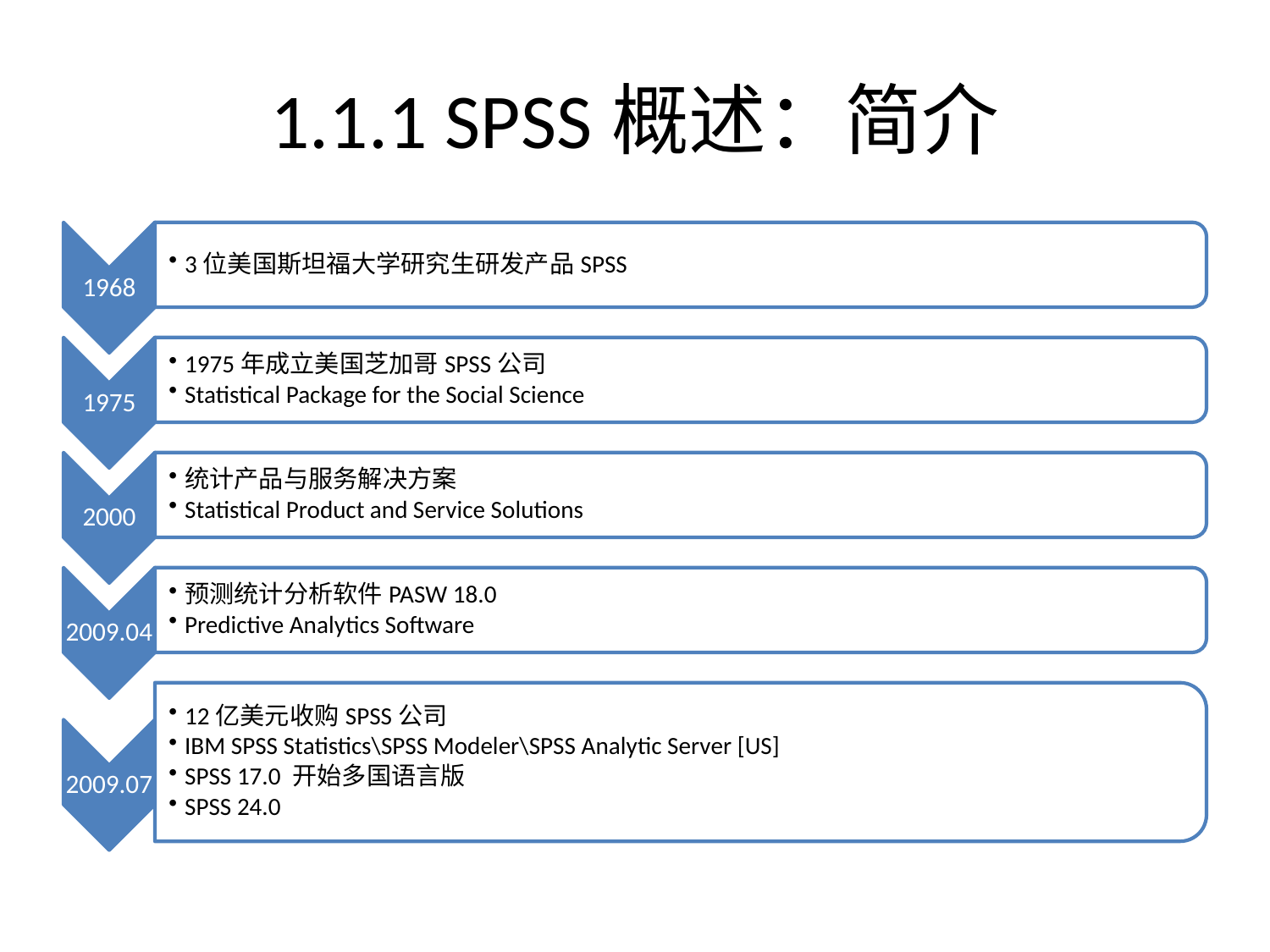

# 1.1.1 SPSS概述：简介
1968
3位美国斯坦福大学研究生研发产品SPSS
1975
1975年成立美国芝加哥SPSS公司
Statistical Package for the Social Science
2000
统计产品与服务解决方案
Statistical Product and Service Solutions
2009.04
预测统计分析软件PASW 18.0
Predictive Analytics Software
2009.07
12亿美元收购SPSS公司
IBM SPSS Statistics\SPSS Modeler\SPSS Analytic Server [US]
SPSS 17.0 开始多国语言版
SPSS 24.0